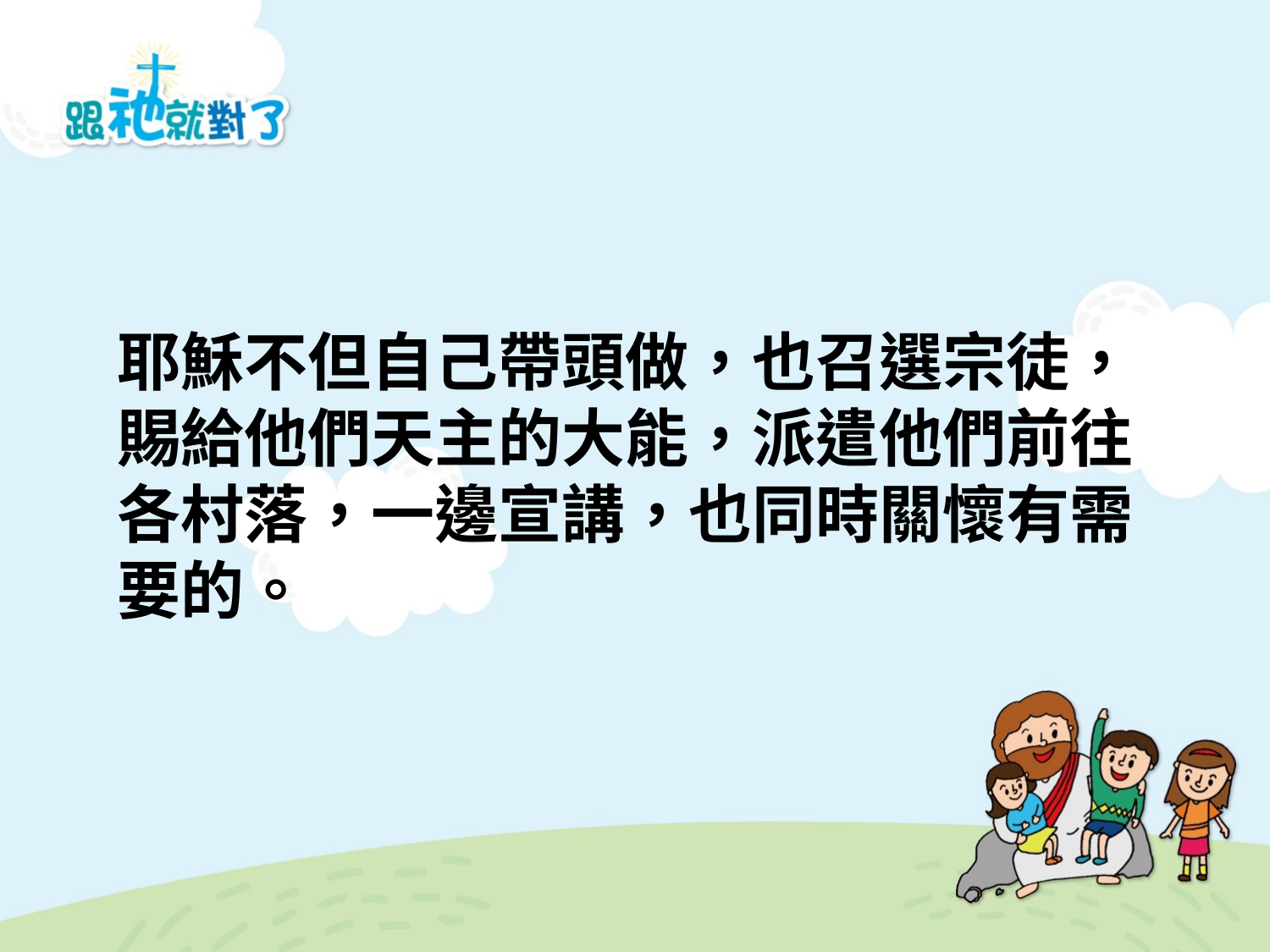

耶穌不但自己帶頭做，也召選宗徒，賜給他們天主的大能，派遣他們前往各村落，一邊宣講，也同時關懷有需要的。